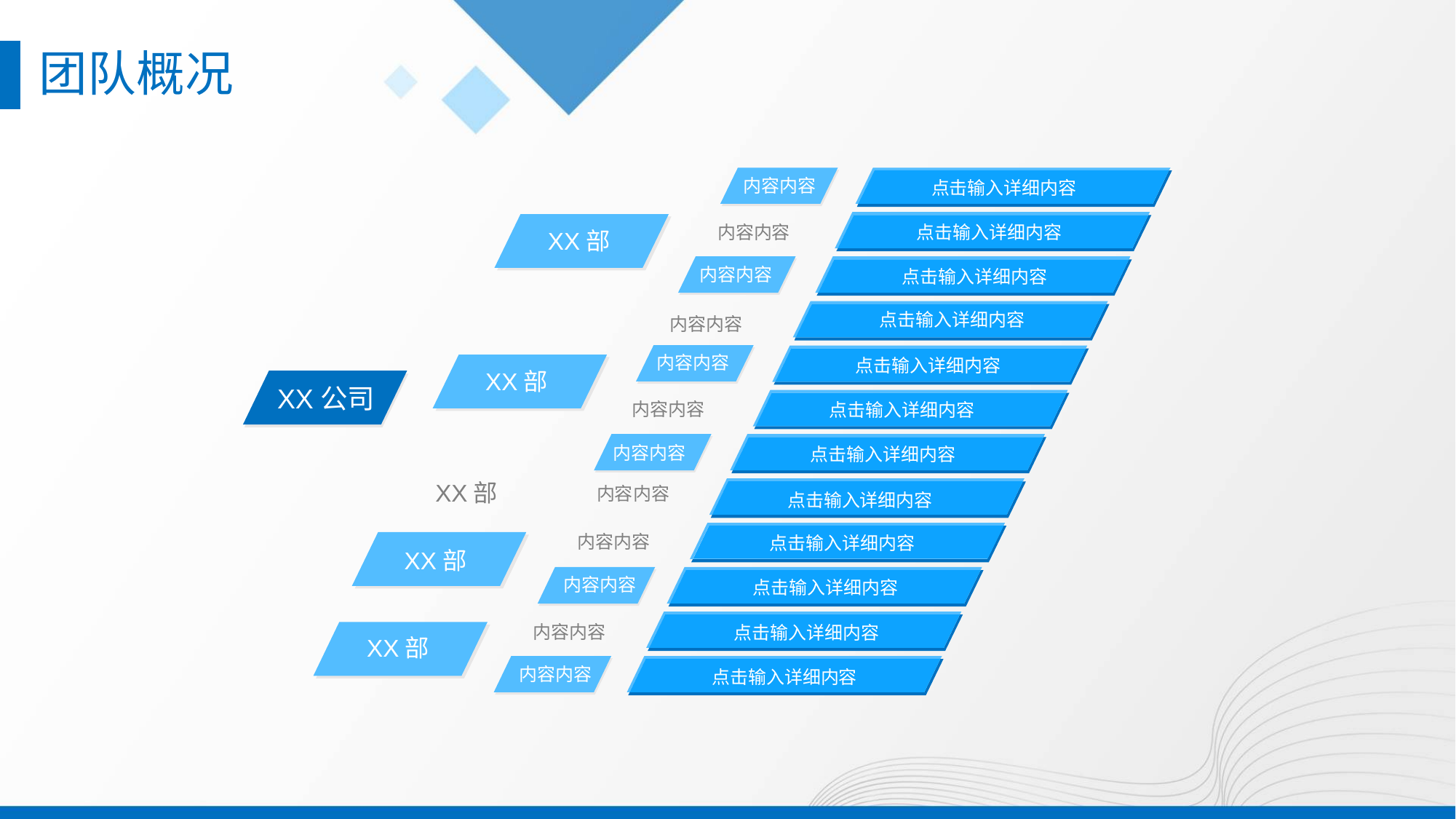

团队概况

内容内容

点击输入详细内容

内容内容
点击输入详细内容

XX部

内容内容

点击输入详细内容

点击输入详细内容

内容内容

内容内容

点击输入详细内容

XX部

XX公司

内容内容

点击输入详细内容

内容内容

点击输入详细内容
XX部
内容内容

点击输入详细内容

内容内容

点击输入详细内容

XX部

内容内容

点击输入详细内容

内容内容
点击输入详细内容

XX部

内容内容

点击输入详细内容